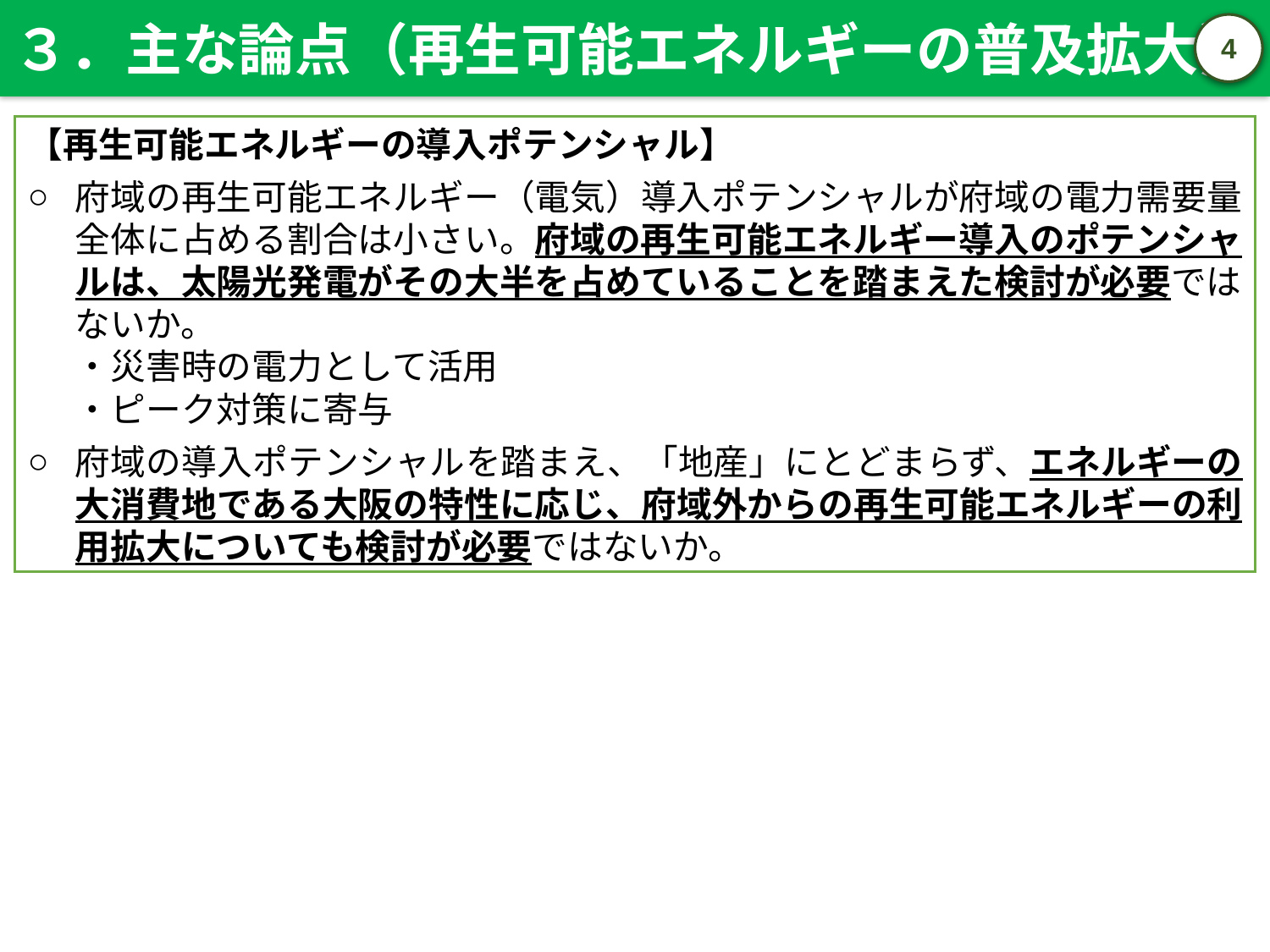

３．主な論点（再生可能エネルギーの普及拡大）
4
【再生可能エネルギーの導入ポテンシャル】
府域の再生可能エネルギー（電気）導入ポテンシャルが府域の電力需要量全体に占める割合は小さい。府域の再生可能エネルギー導入のポテンシャルは、太陽光発電がその大半を占めていることを踏まえた検討が必要ではないか。
・災害時の電力として活用
・ピーク対策に寄与
府域の導入ポテンシャルを踏まえ、「地産」にとどまらず、エネルギーの大消費地である大阪の特性に応じ、府域外からの再生可能エネルギーの利用拡大についても検討が必要ではないか。